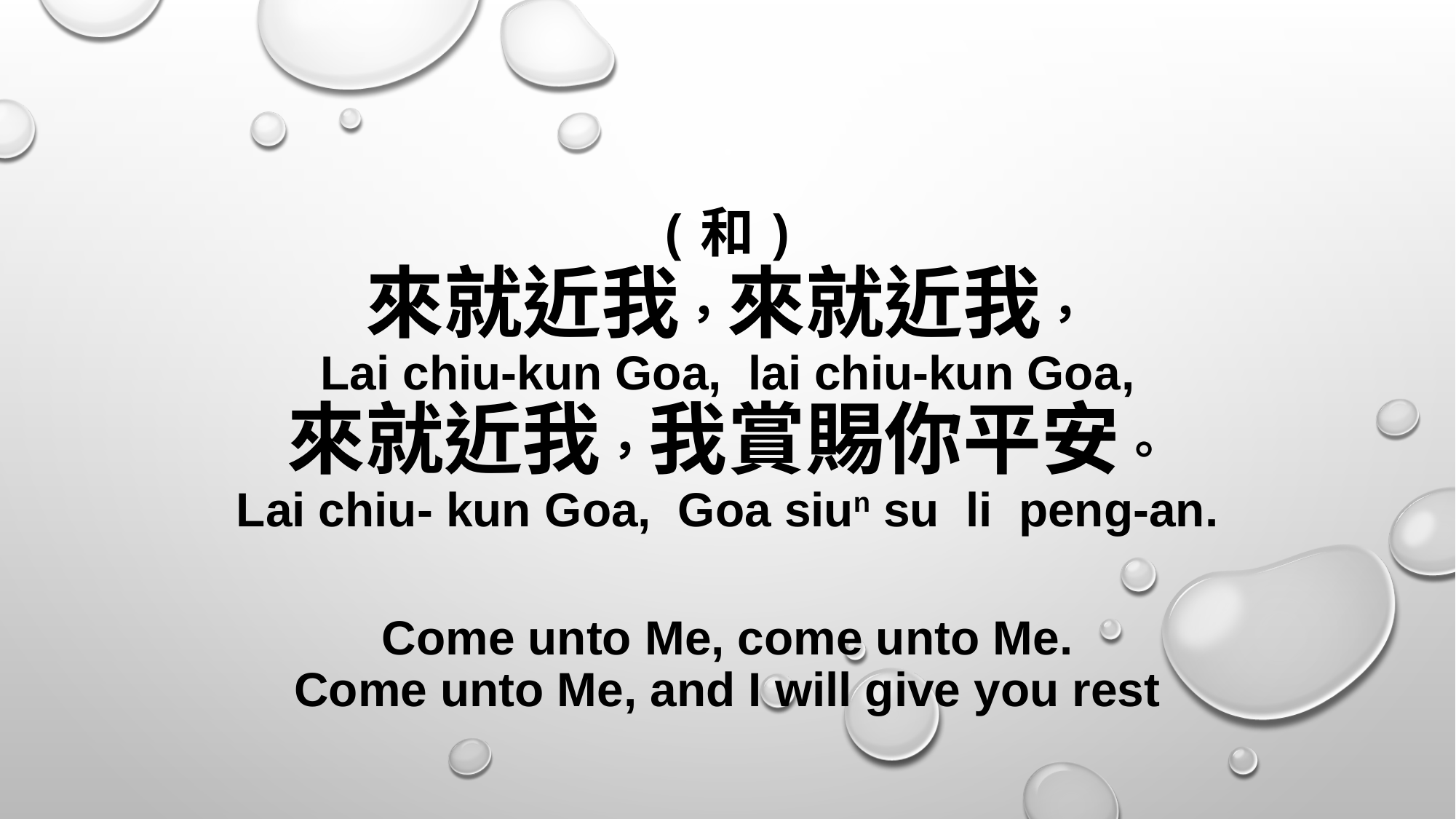

# (和) 來就近我，來就近我， Lai chiu-kun Goa,  lai chiu-kun Goa, 來就近我，我賞賜你平安。 Lai chiu- kun Goa,  Goa siun su  li  peng-an. Come unto Me, come unto Me. Come unto Me, and I will give you rest